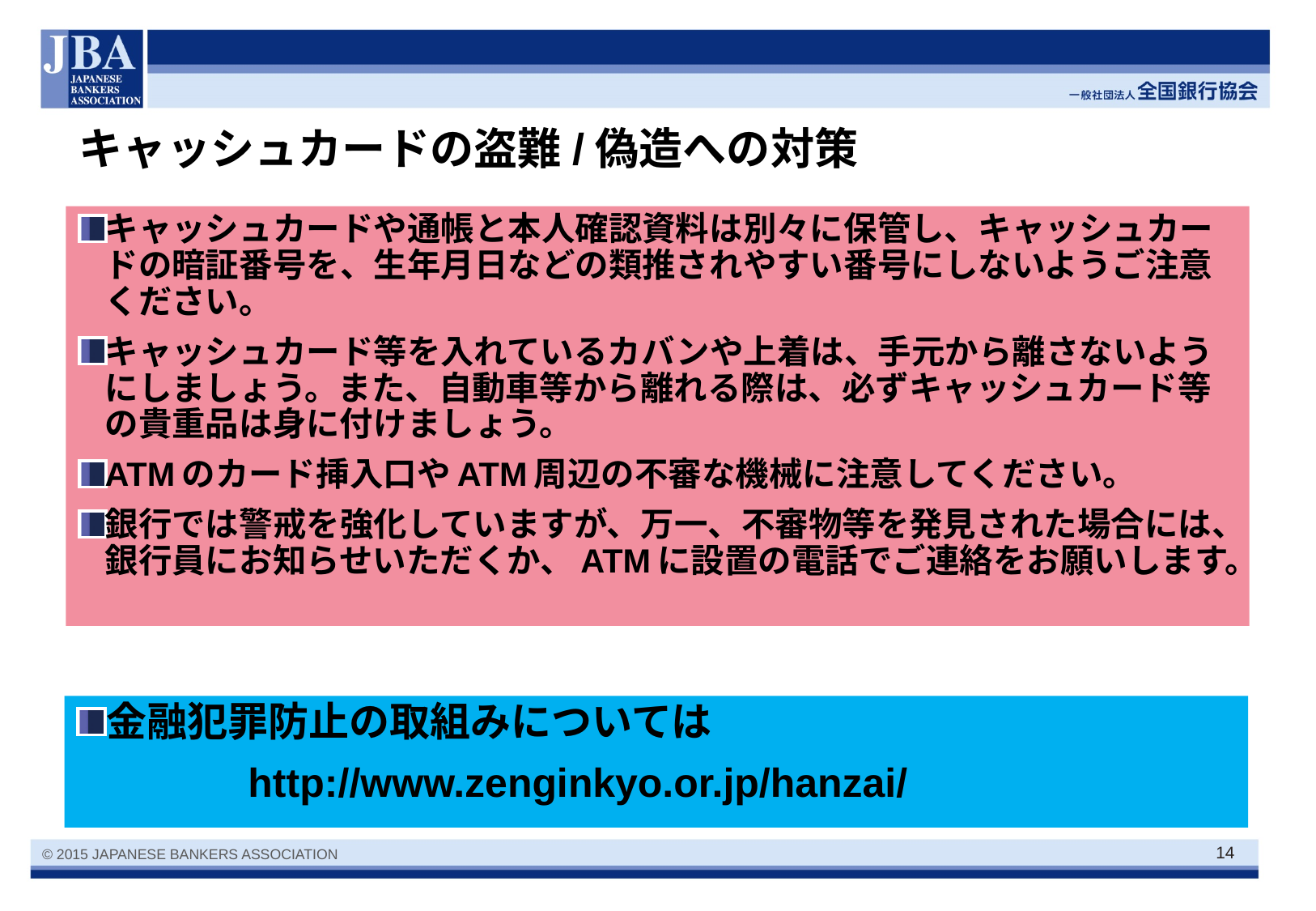

# キャッシュカードの盗難/偽造への対策
キャッシュカードや通帳と本人確認資料は別々に保管し、キャッシュカードの暗証番号を、生年月日などの類推されやすい番号にしないようご注意ください。
キャッシュカード等を入れているカバンや上着は、手元から離さないようにしましょう。また、自動車等から離れる際は、必ずキャッシュカード等の貴重品は身に付けましょう。
ATMのカード挿入口やATM周辺の不審な機械に注意してください。
銀行では警戒を強化していますが、万一、不審物等を発見された場合には、銀行員にお知らせいただくか、ATMに設置の電話でご連絡をお願いします。
金融犯罪防止の取組みについては
　　　　http://www.zenginkyo.or.jp/hanzai/